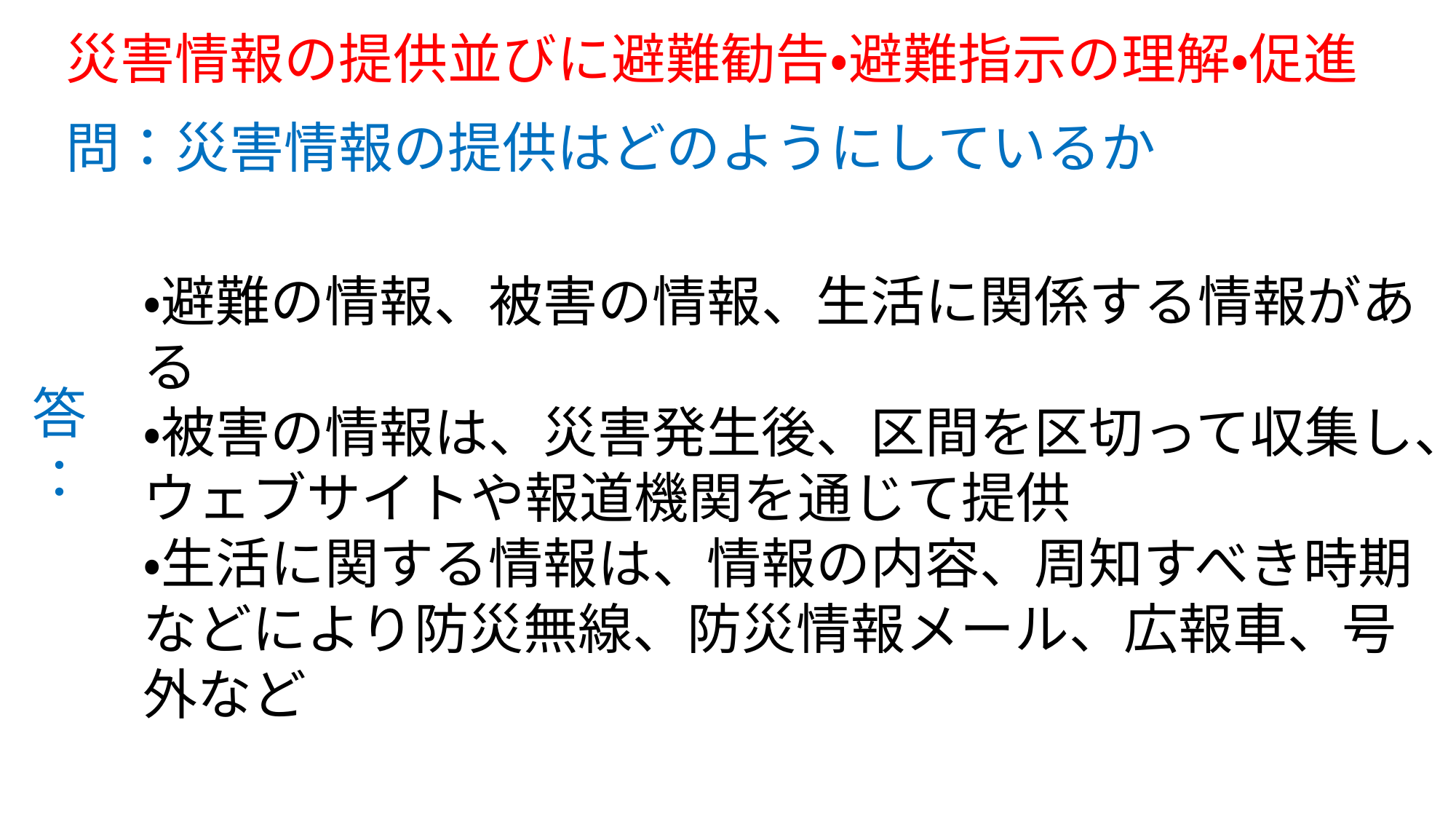

災害情報の提供並びに避難勧告・避難指示の理解・促進
問：災害情報の提供はどのようにしているか
・避難の情報、被害の情報、生活に関係する情報がある
・被害の情報は、災害発生後、区間を区切って収集し、ウェブサイトや報道機関を通じて提供
・生活に関する情報は、情報の内容、周知すべき時期などにより防災無線、防災情報メール、広報車、号外など
答：